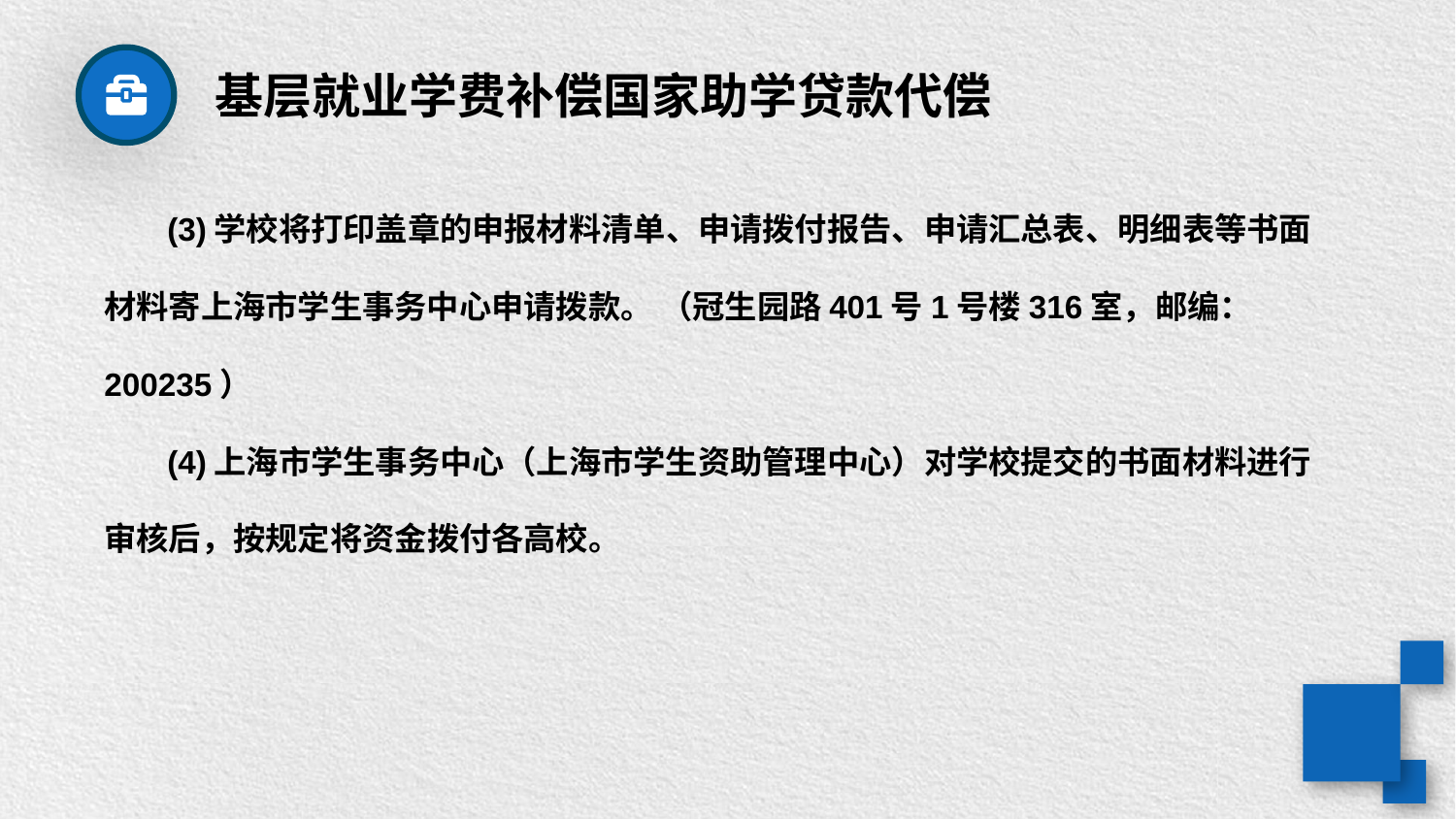

基层就业学费补偿国家助学贷款代偿

       (3)学校将打印盖章的申报材料清单、申请拨付报告、申请汇总表、明细表等书面材料寄上海市学生事务中心申请拨款。 （冠生园路401号1号楼316室，邮编：200235）
       (4)上海市学生事务中心（上海市学生资助管理中心）对学校提交的书面材料进行审核后，按规定将资金拨付各高校。